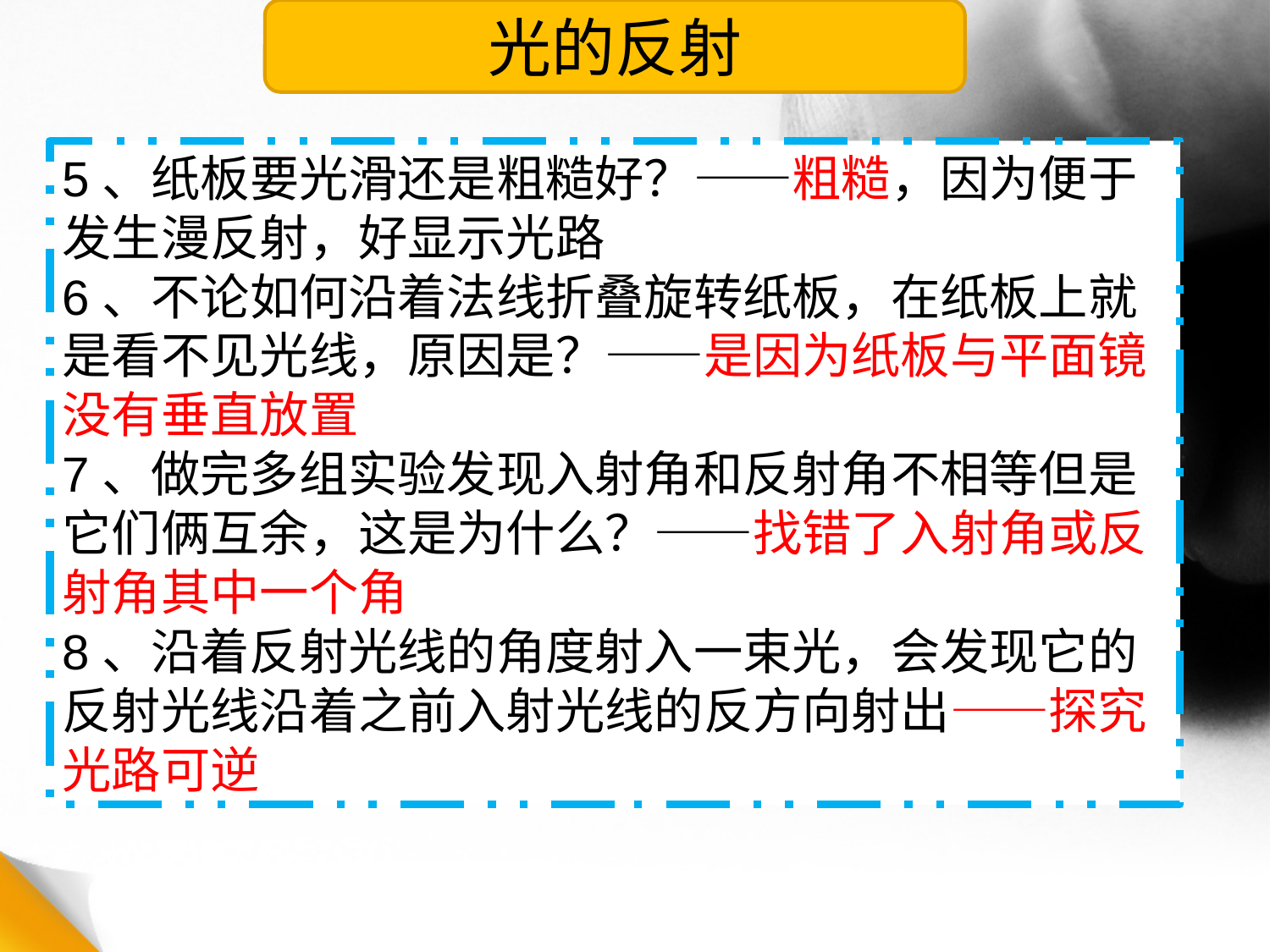

光的反射
5、纸板要光滑还是粗糙好？——粗糙，因为便于发生漫反射，好显示光路
6、不论如何沿着法线折叠旋转纸板，在纸板上就是看不见光线，原因是？——是因为纸板与平面镜没有垂直放置
7、做完多组实验发现入射角和反射角不相等但是它们俩互余，这是为什么？——找错了入射角或反射角其中一个角
8、沿着反射光线的角度射入一束光，会发现它的反射光线沿着之前入射光线的反方向射出——探究光路可逆